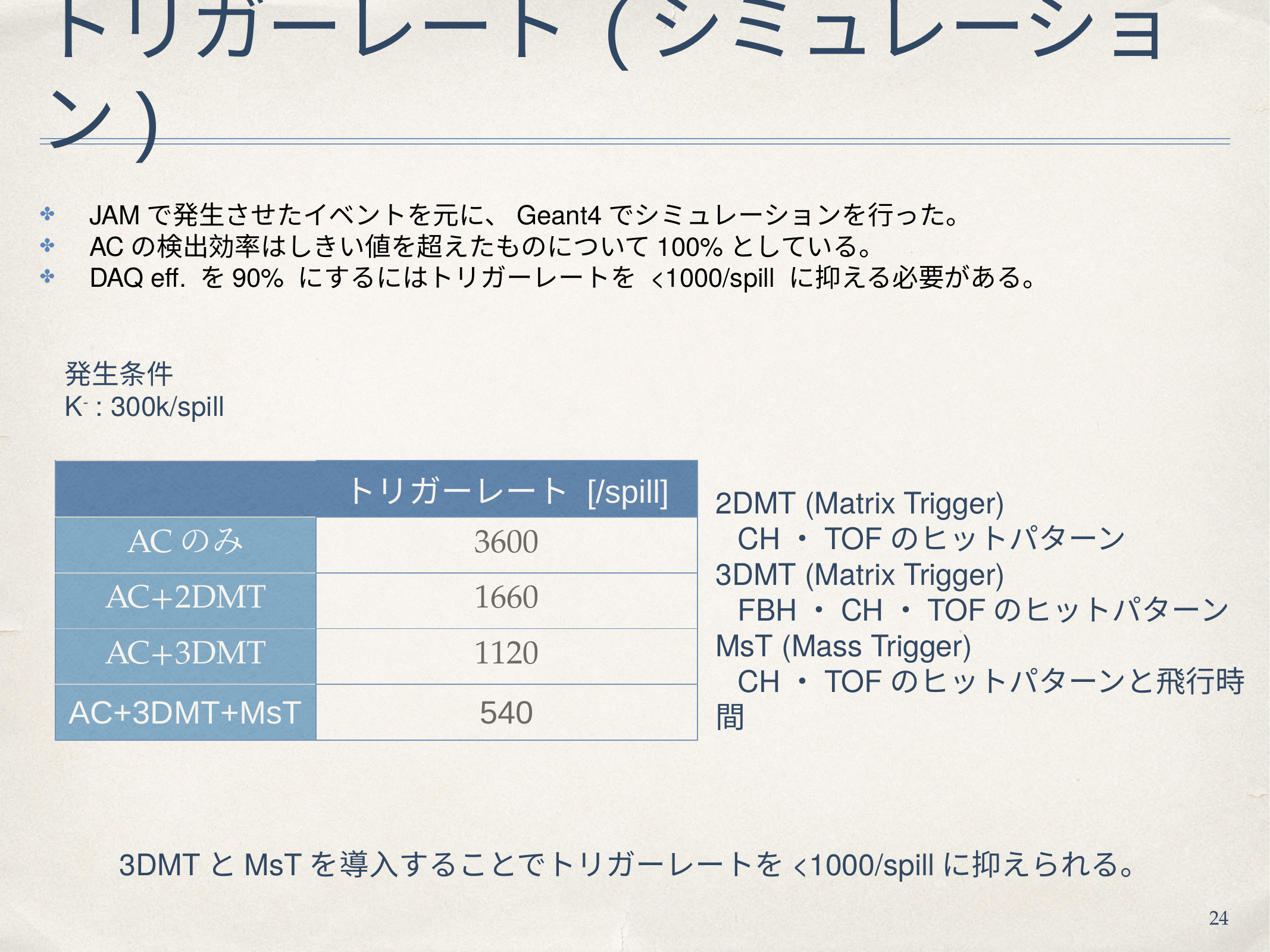

# トリガーレート (シミュレーション)

JAMで発生させたイベントを元に、Geant4でシミュレーションを行った。
ACの検出効率はしきい値を超えたものについて100%としている。
DAQ eff. を90% にするにはトリガーレートを <1000/spill に抑える必要がある。
発生条件
K- : 300k/spill
|  | トリガーレート [/spill] |
| --- | --- |
| ACのみ | 3600 |
| AC+2DMT | 1660 |
| AC+3DMT | 1120 |
| AC+3DMT+MsT | 540 |
2DMT (Matrix Trigger)
CH・TOFのヒットパターン
3DMT (Matrix Trigger)
FBH・CH・TOFのヒットパターン
MsT (Mass Trigger)
CH・TOFのヒットパターンと飛行時間
3DMTとMsTを導入することでトリガーレートを<1000/spillに抑えられる。
24